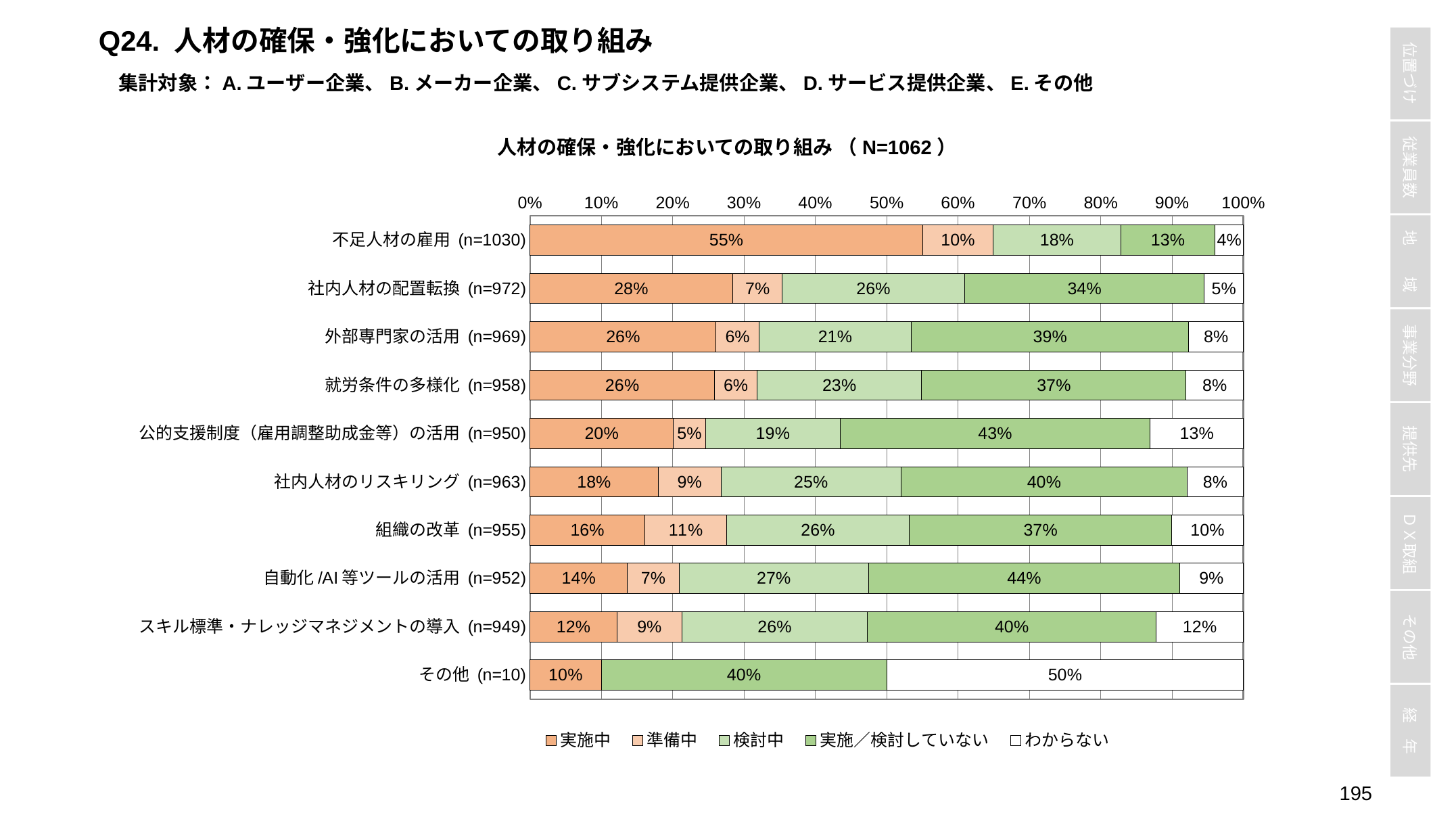

Q24. 人材の確保・強化においての取り組み
集計対象：A.ユーザー企業、B.メーカー企業、C.サブシステム提供企業、D.サービス提供企業、E.その他
人材の確保・強化においての取り組み （N=1062）

### Chart

| Category | 実施中 | 準備中 | 検討中 | 実施／検討していない | わからない |
|---|---|---|---|---|---|
| 不足人材の雇用 (n=1030) | 0.5504854368932038 | 0.09902912621359224 | 0.1786407766990291 | 0.13203883495145632 | 0.039805825242718446 |
| 社内人材の配置転換 (n=972) | 0.2839506172839506 | 0.06995884773662552 | 0.2551440329218107 | 0.33641975308641975 | 0.05452674897119342 |
| 外部専門家の活用 (n=969) | 0.26109391124871 | 0.05985552115583075 | 0.21362229102167182 | 0.3890608875128999 | 0.07636738906088751 |
| 就労条件の多様化 (n=958) | 0.2588726513569937 | 0.059498956158663886 | 0.23068893528183715 | 0.3705636743215031 | 0.08037578288100208 |
| 公的支援制度（雇用調整助成金等）の活用 (n=950) | 0.20105263157894737 | 0.045263157894736845 | 0.18842105263157893 | 0.43473684210526314 | 0.13052631578947368 |
| 社内人材のリスキリング (n=963) | 0.17964693665628245 | 0.08826583592938733 | 0.2523364485981308 | 0.40083073727933544 | 0.07892004153686397 |
| 組織の改革 (n=955) | 0.1612565445026178 | 0.11413612565445026 | 0.25654450261780104 | 0.3675392670157068 | 0.10052356020942409 |
| 自動化/AI等ツールの活用 (n=952) | 0.13655462184873948 | 0.07247899159663866 | 0.2657563025210084 | 0.43592436974789917 | 0.08928571428571429 |
| スキル標準・ナレッジマネジメントの導入 (n=949) | 0.12223393045310854 | 0.09062170706006323 | 0.2602739726027397 | 0.40463645943098 | 0.12223393045310854 |
| その他 (n=10) | 0.1 | 0.0 | 0.0 | 0.4 | 0.5 |
195